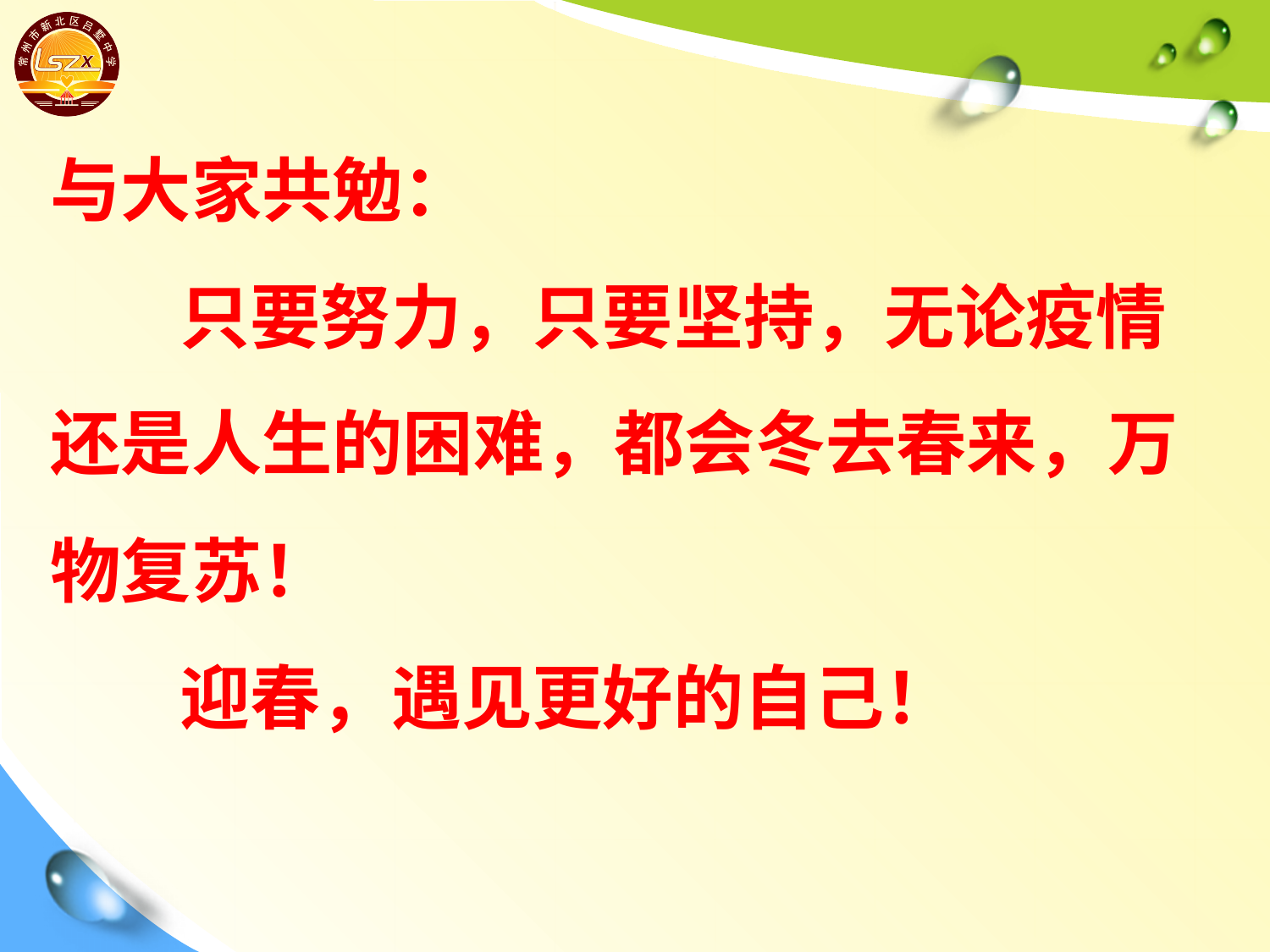

与大家共勉：
       只要努力，只要坚持，无论疫情还是人生的困难，都会冬去春来，万物复苏！
       迎春，遇见更好的自己！